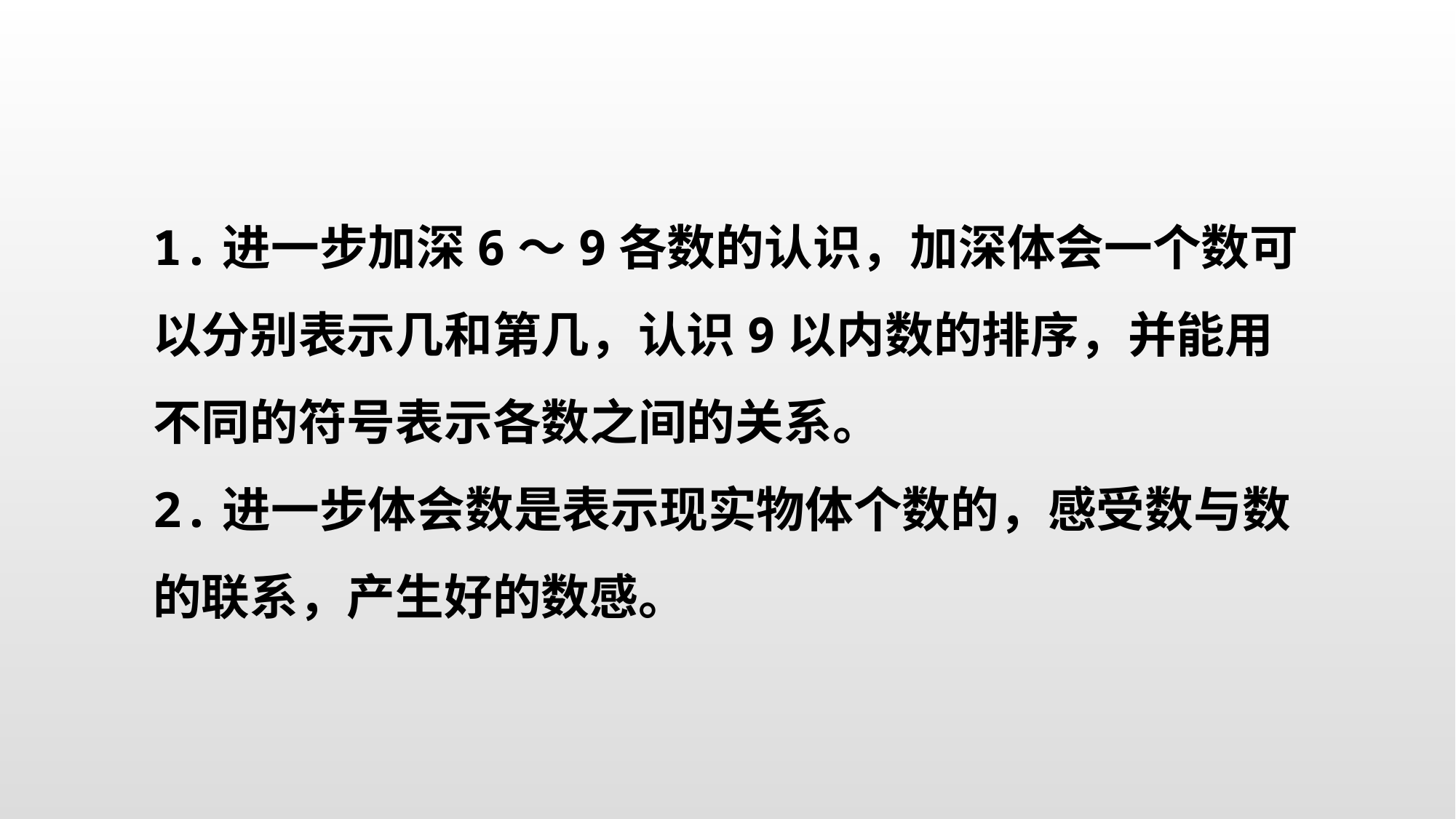

1.进一步加深6～9各数的认识，加深体会一个数可以分别表示几和第几，认识9以内数的排序，并能用不同的符号表示各数之间的关系。
2.进一步体会数是表示现实物体个数的，感受数与数的联系，产生好的数感。